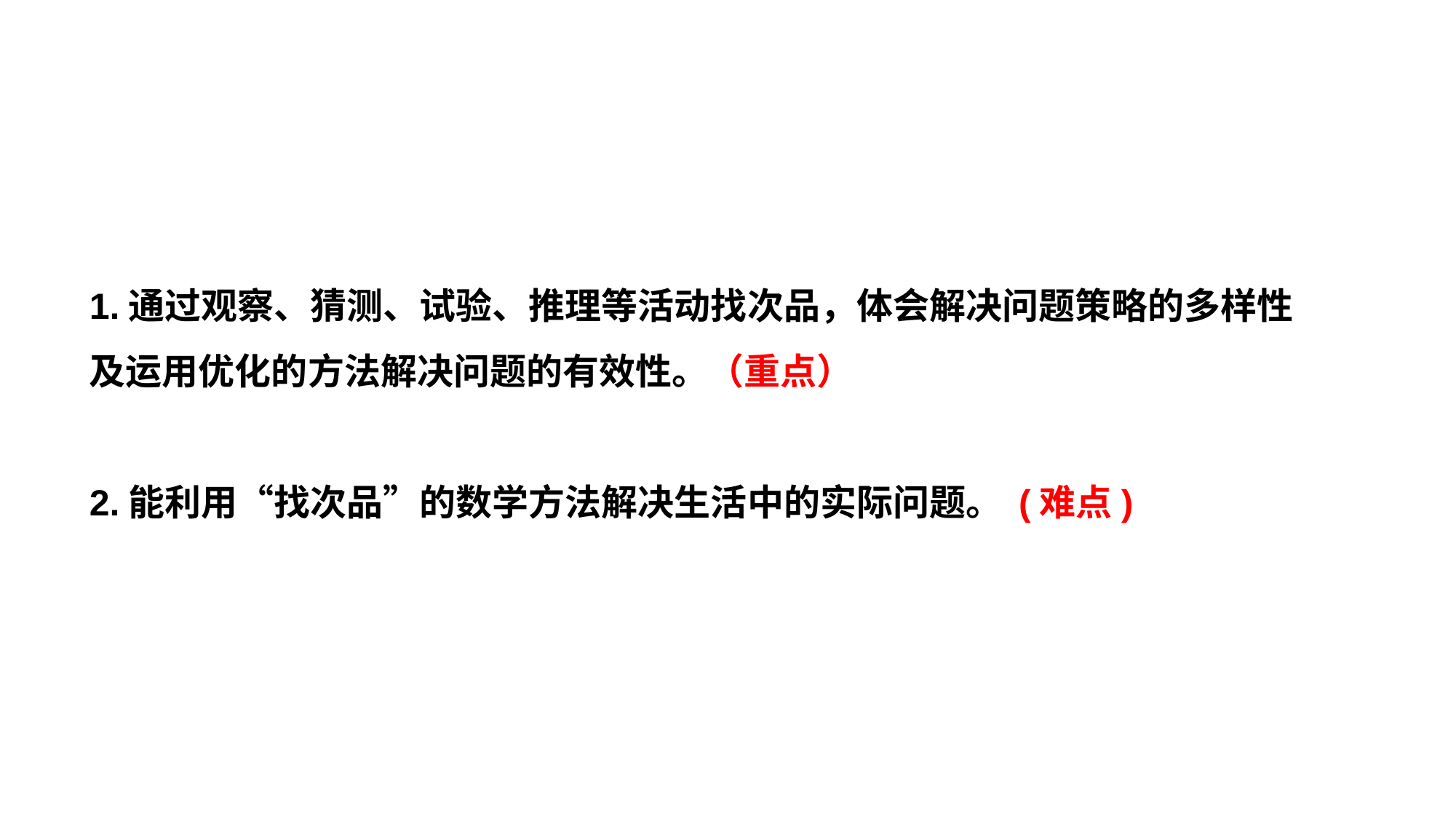

1.通过观察、猜测、试验、推理等活动找次品，体会解决问题策略的多样性及运用优化的方法解决问题的有效性。（重点）

2.能利用“找次品”的数学方法解决生活中的实际问题。 (难点)